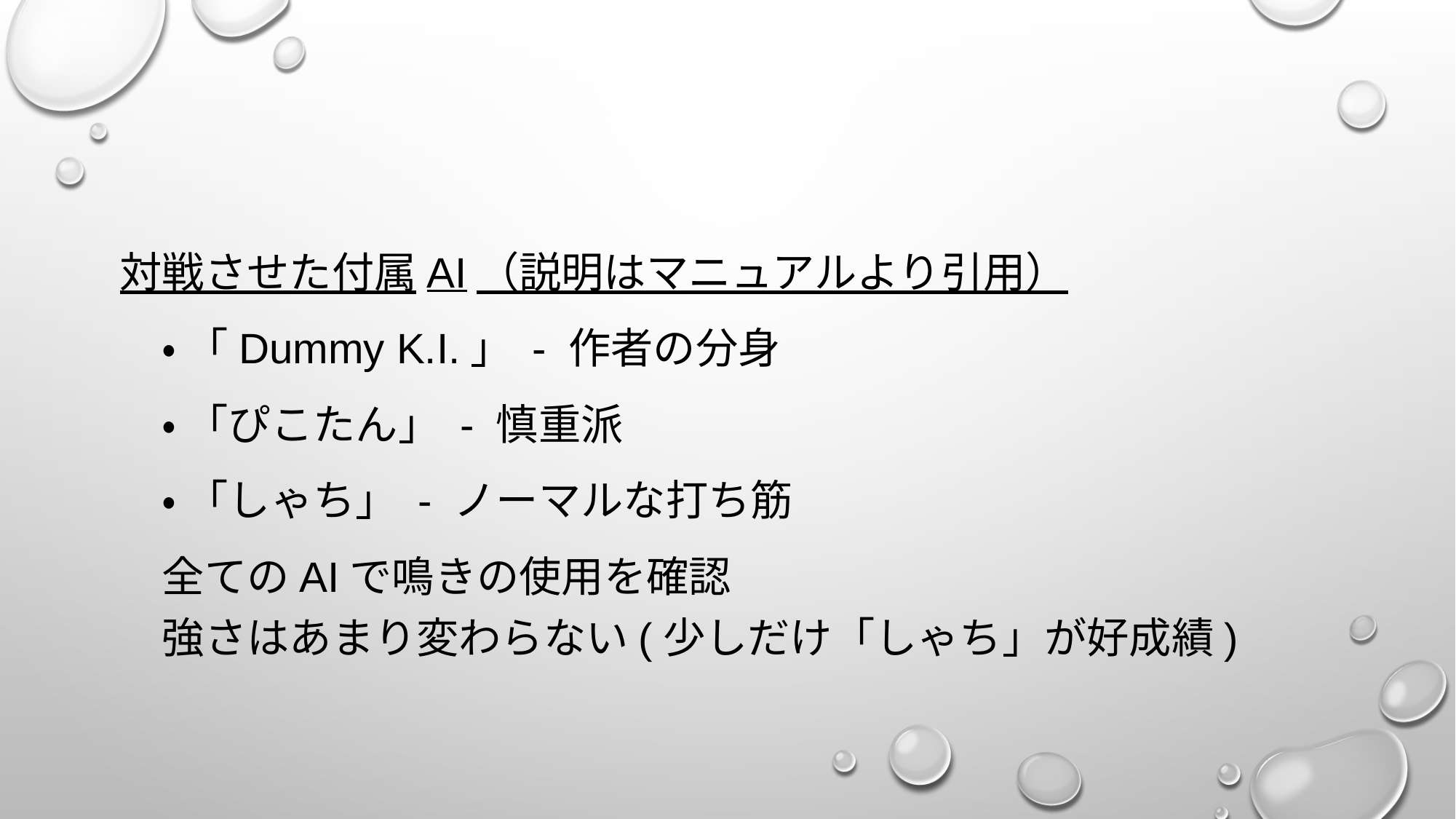

#
対戦させた付属AI（説明はマニュアルより引用）
　・ 「Dummy K.I.」 - 作者の分身
　・ 「ぴこたん」 - 慎重派
　・ 「しゃち」 - ノーマルな打ち筋
　全てのAIで鳴きの使用を確認
　強さはあまり変わらない(少しだけ「しゃち」が好成績)